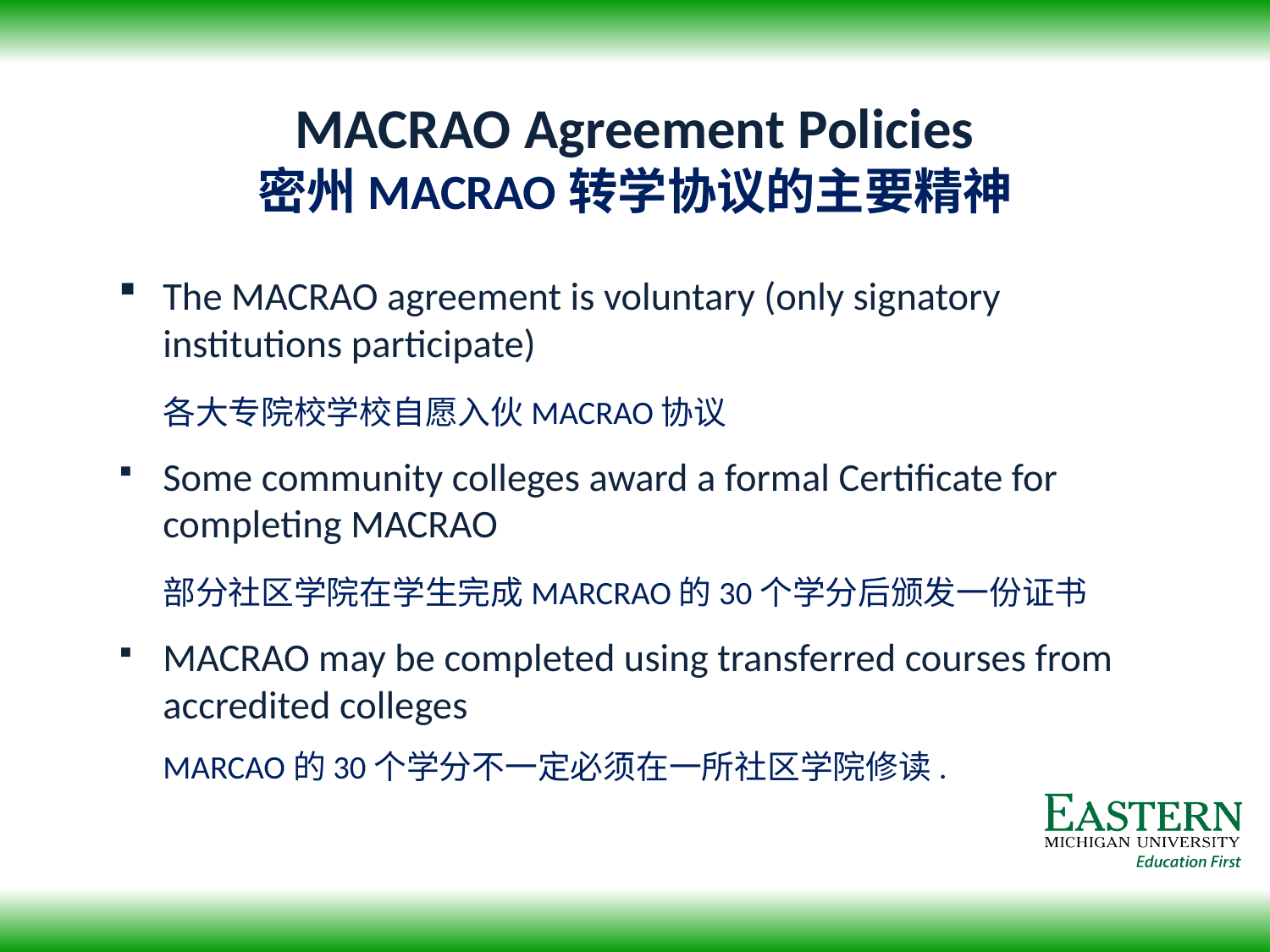

# MACRAO Agreement Policies 密州MACRAO转学协议的主要精神
The MACRAO agreement is voluntary (only signatory institutions participate)
	各大专院校学校自愿入伙MACRAO协议
Some community colleges award a formal Certificate for completing MACRAO
	部分社区学院在学生完成MARCRAO的30个学分后颁发一份证书
MACRAO may be completed using transferred courses from accredited colleges
	MARCAO的30个学分不一定必须在一所社区学院修读.